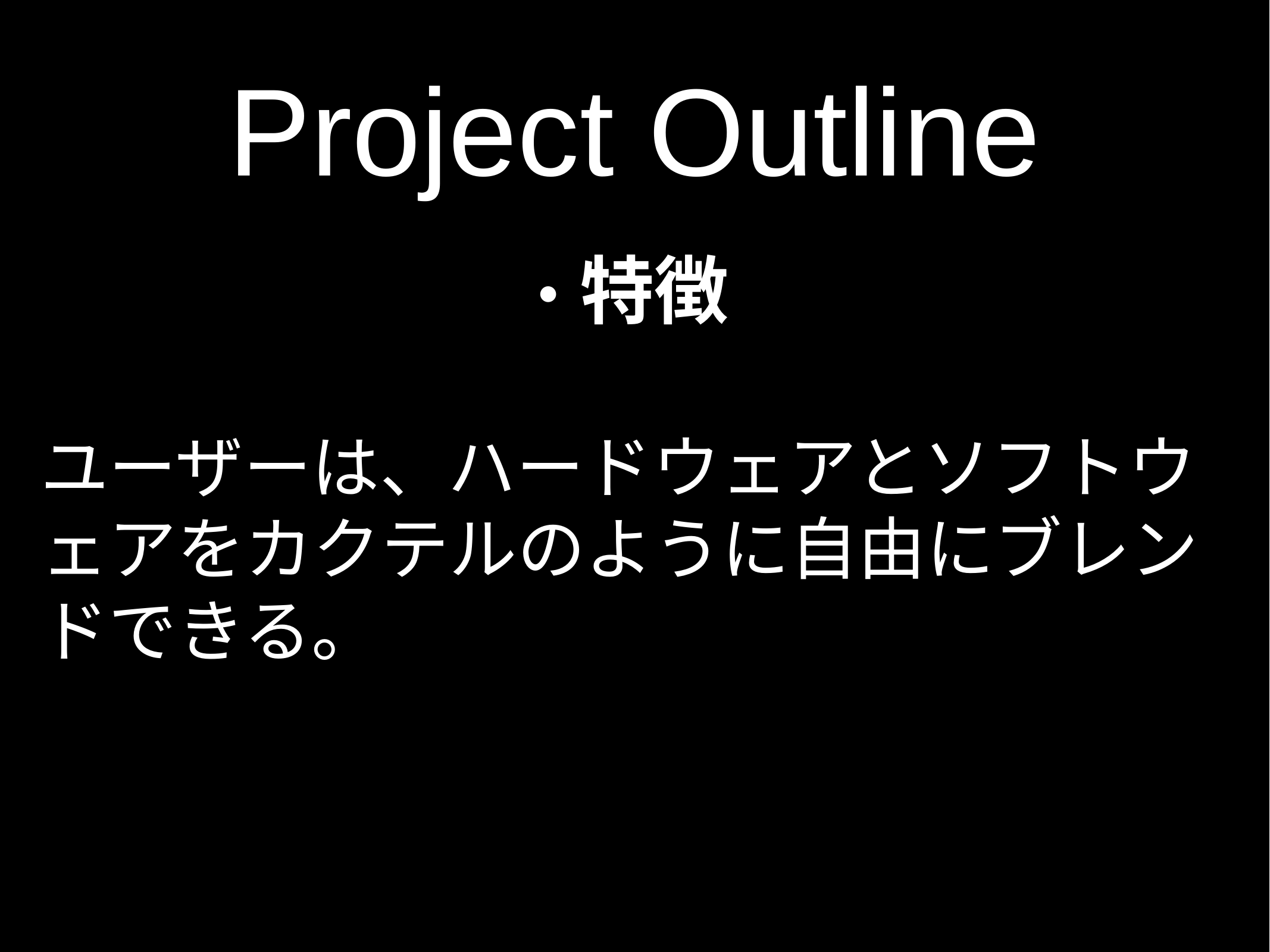

Project Outline
・特徴
ユーザーは、ハードウェアとソフトウェアをカクテルのように自由にブレンドできる。